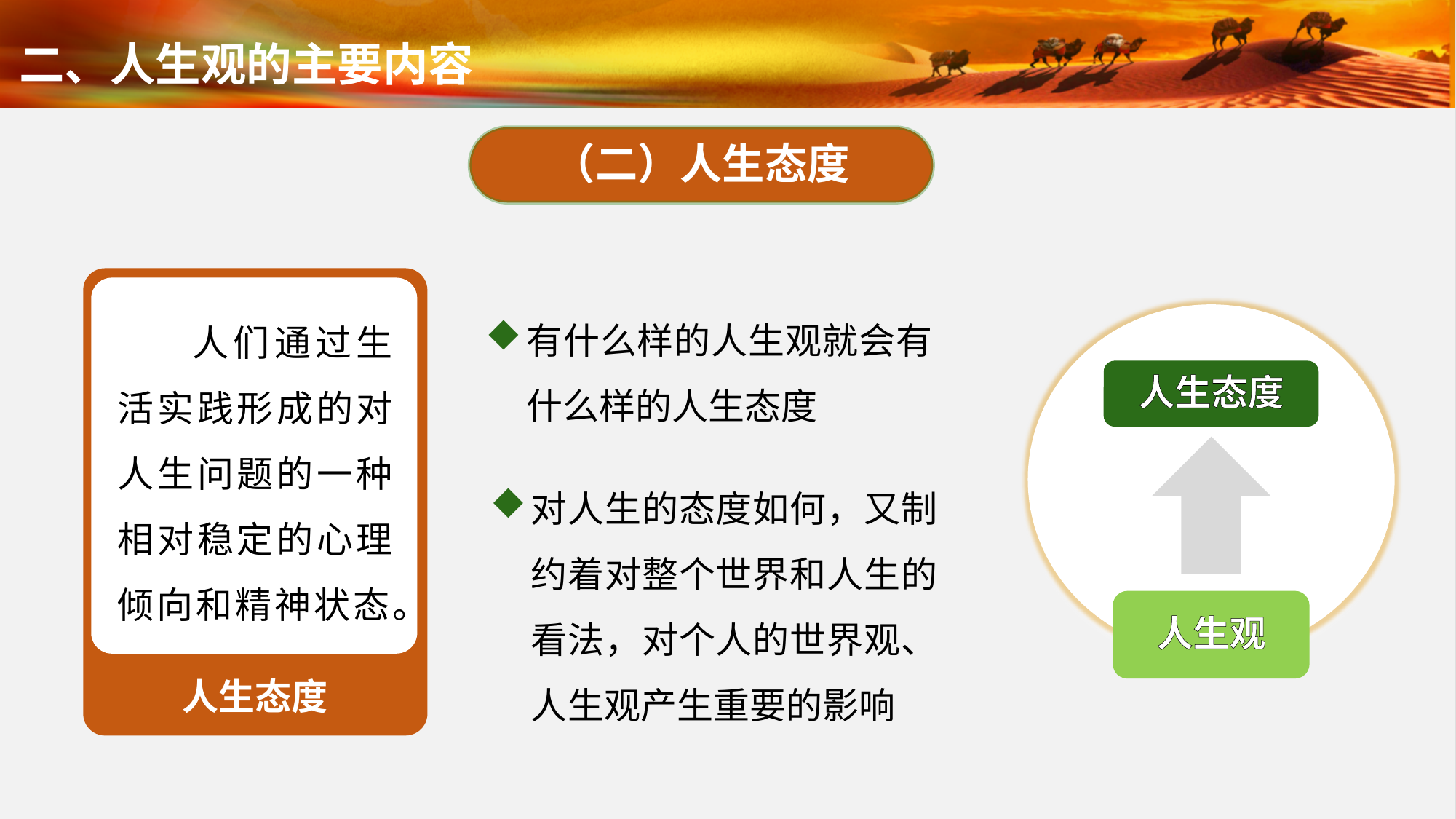

二、人生观的主要内容
（二）人生态度

人们通过生活实践形成的对人生问题的一种相对稳定的心理倾向和精神状态。
人生态度
有什么样的人生观就会有什么样的人生态度
人生态度

人生观
对人生的态度如何，又制约着对整个世界和人生的看法，对个人的世界观、人生观产生重要的影响